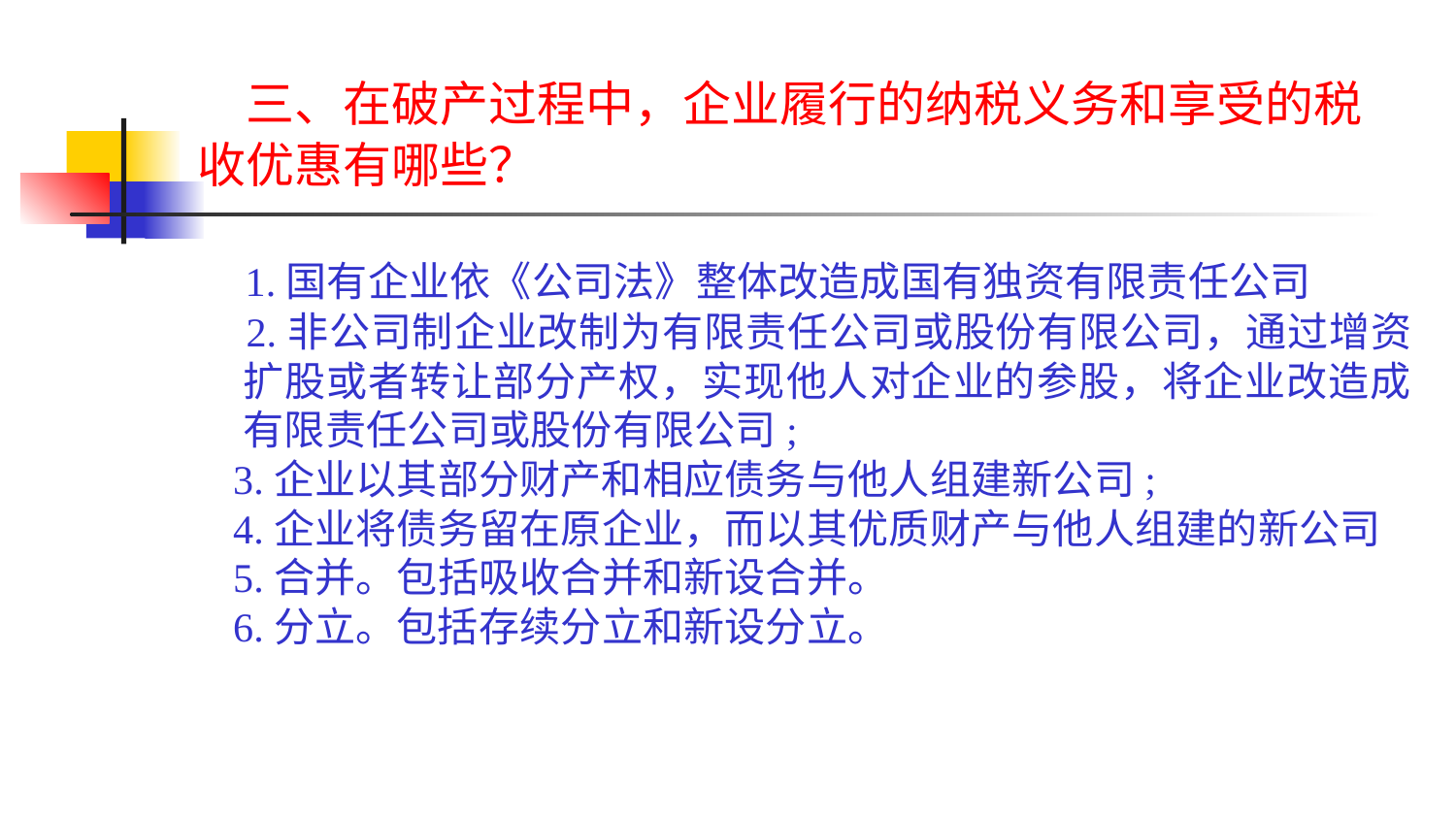

# 三、在破产过程中，企业履行的纳税义务和享受的税收优惠有哪些？
    1.国有企业依《公司法》整体改造成国有独资有限责任公司
    2.非公司制企业改制为有限责任公司或股份有限公司，通过增资扩股或者转让部分产权，实现他人对企业的参股，将企业改造成有限责任公司或股份有限公司;
   3.企业以其部分财产和相应债务与他人组建新公司;
   4.企业将债务留在原企业，而以其优质财产与他人组建的新公司
   5.合并。包括吸收合并和新设合并。
   6.分立。包括存续分立和新设分立。